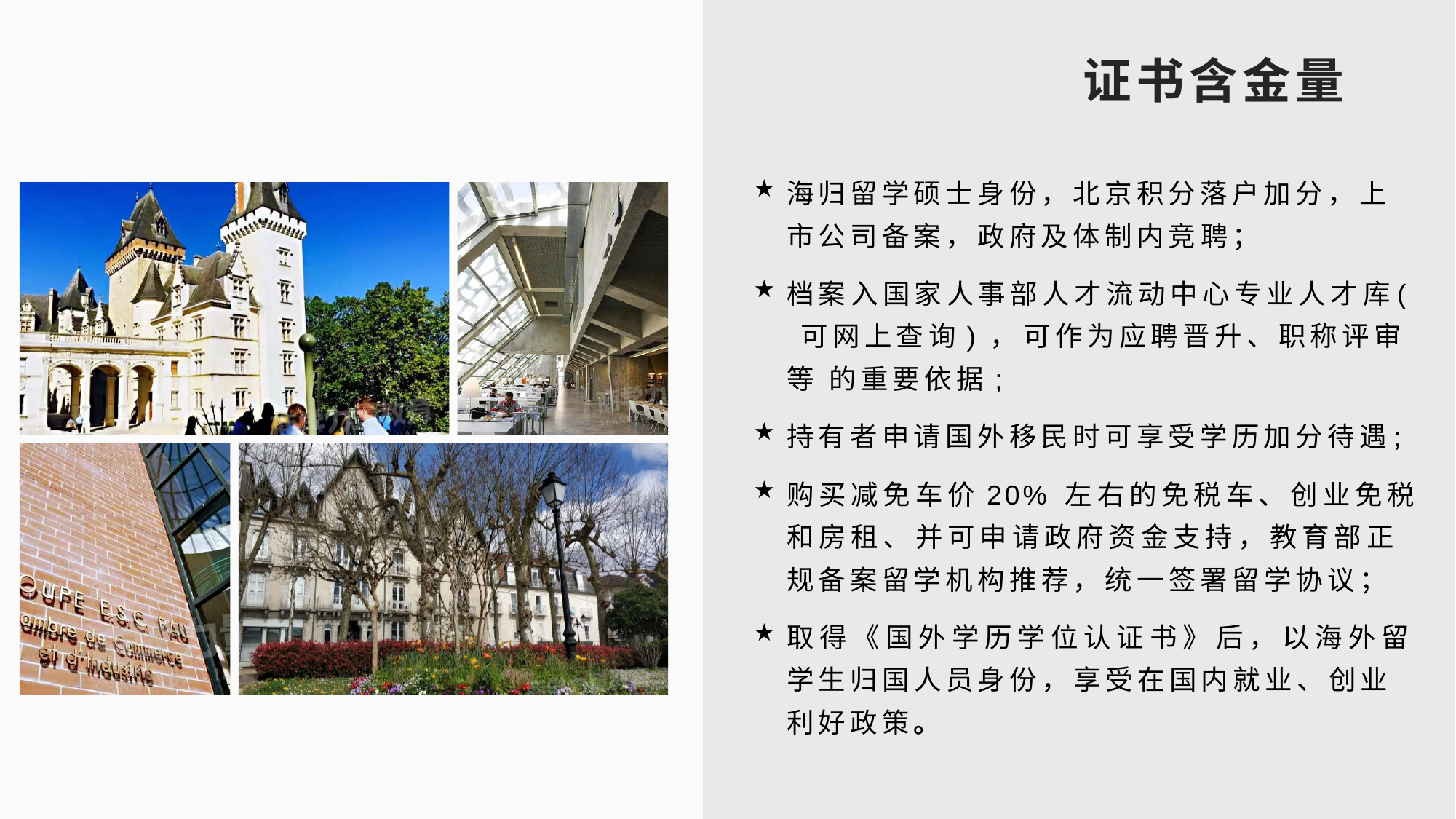

# 证书含金量
海归留学硕士身份，北京积分落户加分，上
市公司备案，政府及体制内竞聘；
档案入国家人事部人才流动中心专业人才库(  可网上查询) ， 可作为应聘晋升、职称评审等 的重要依据;
持有者申请国外移民时可享受学历加分待遇;
购买减免车价20% 左右的免税车、创业免税 和房租、并可申请政府资金支持，教育部正 规备案留学机构推荐，统一签署留学协议；
取得《国外学历学位认证书》后，以海外留 学生归国人员身份，享受在国内就业、创业 利好政策。